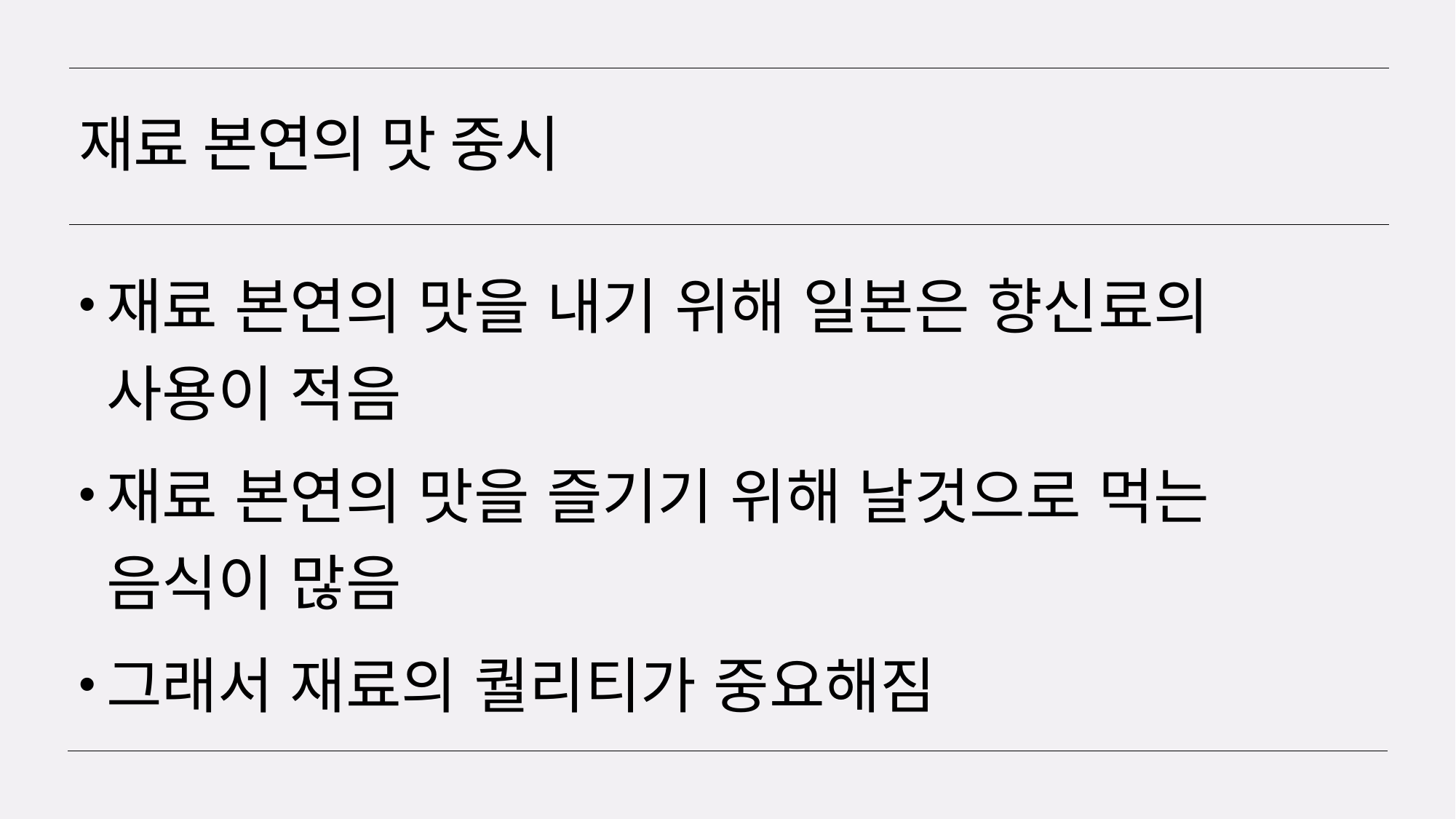

# 재료 본연의 맛 중시
재료 본연의 맛을 내기 위해 일본은 향신료의 사용이 적음
재료 본연의 맛을 즐기기 위해 날것으로 먹는 음식이 많음
그래서 재료의 퀄리티가 중요해짐